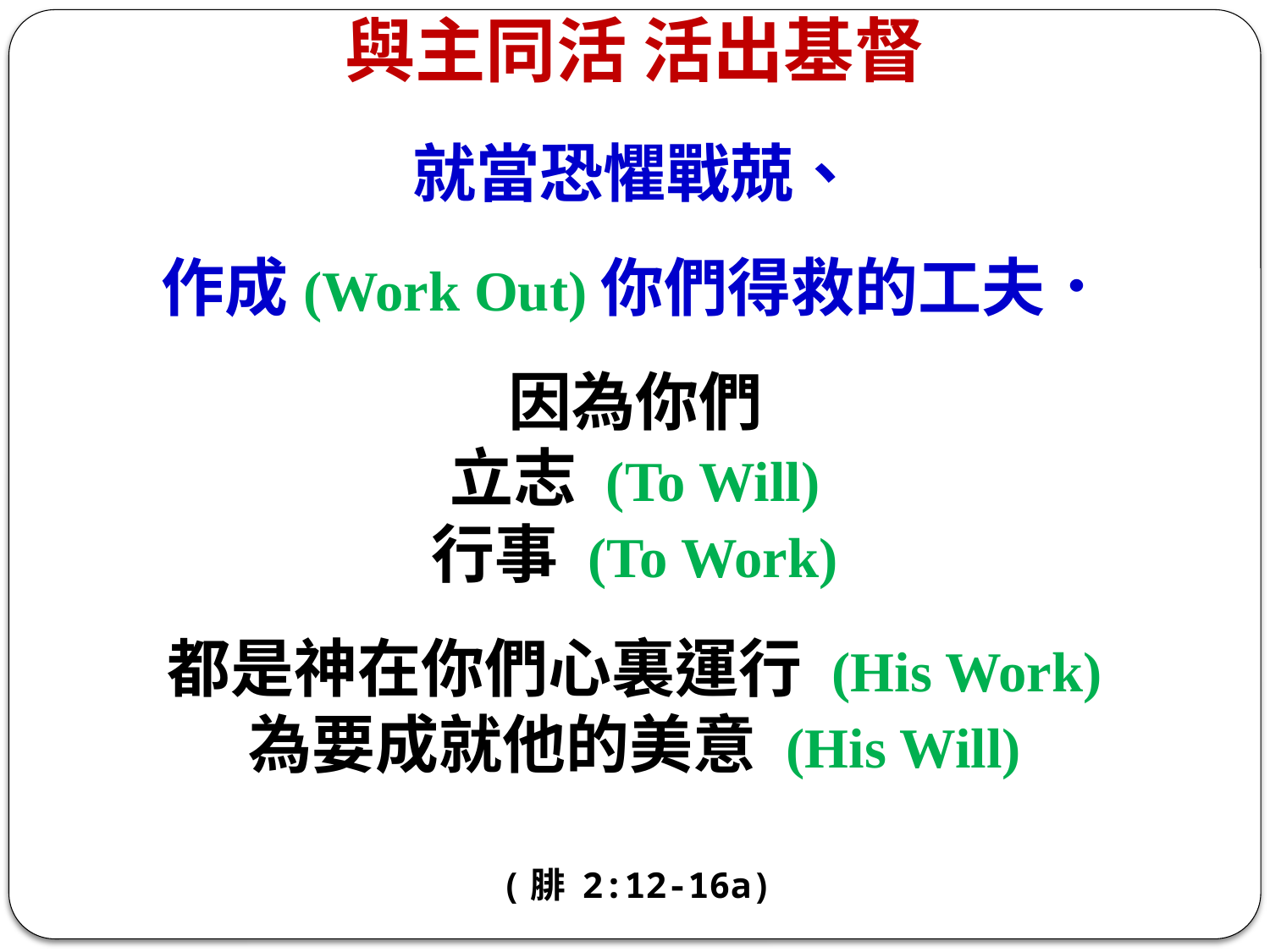

與主同活 活出基督
就當恐懼戰兢、

作成(Work Out)你們得救的工夫．

因為你們
立志 (To Will)
行事 (To Work)

都是神在你們心裏運行 (His Work)
為要成就他的美意 (His Will)
(腓 2:12-16a)